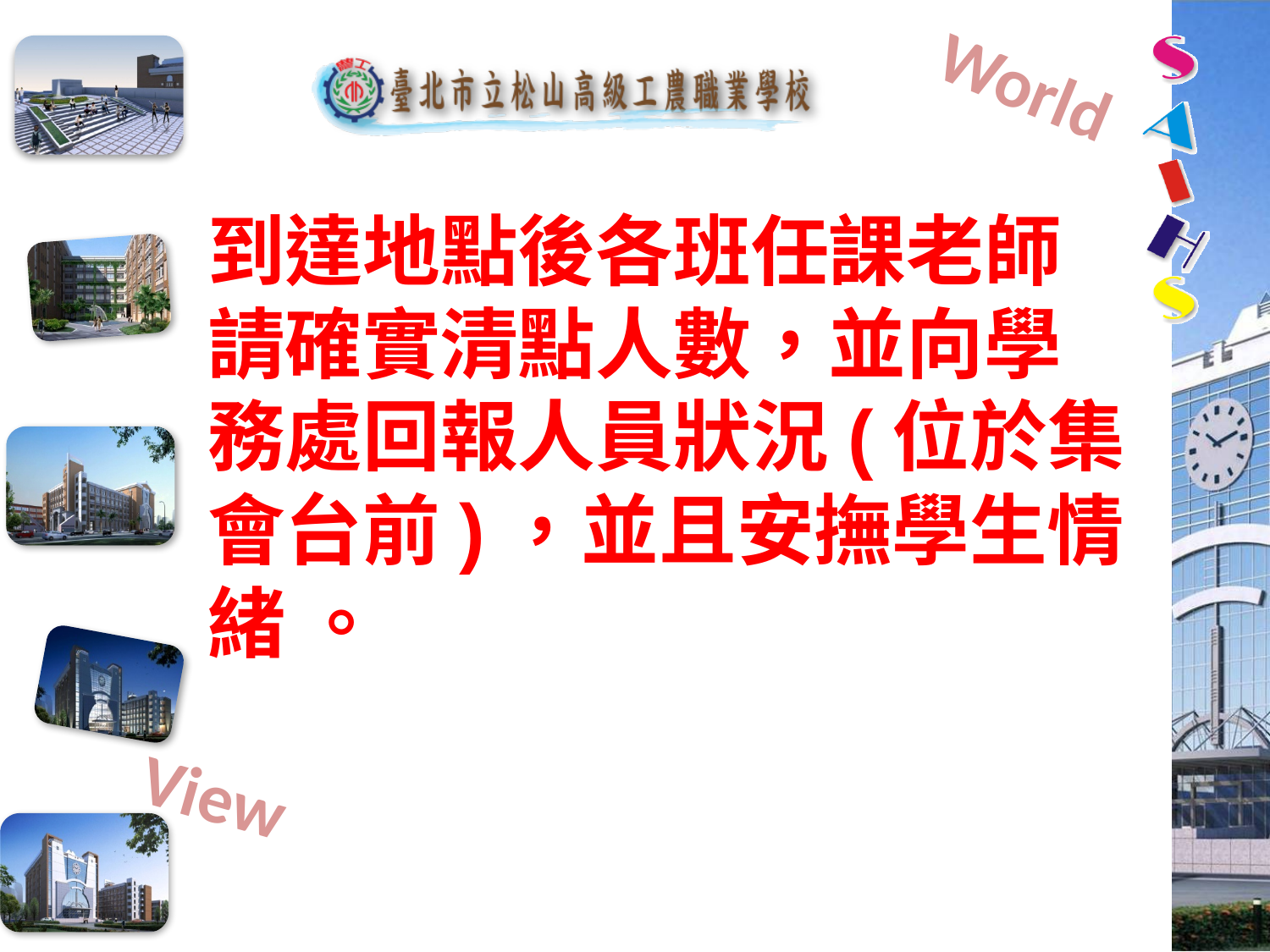

到達地點後各班任課老師請確實清點人數，並向學務處回報人員狀況(位於集會台前)，並且安撫學生情緒 。